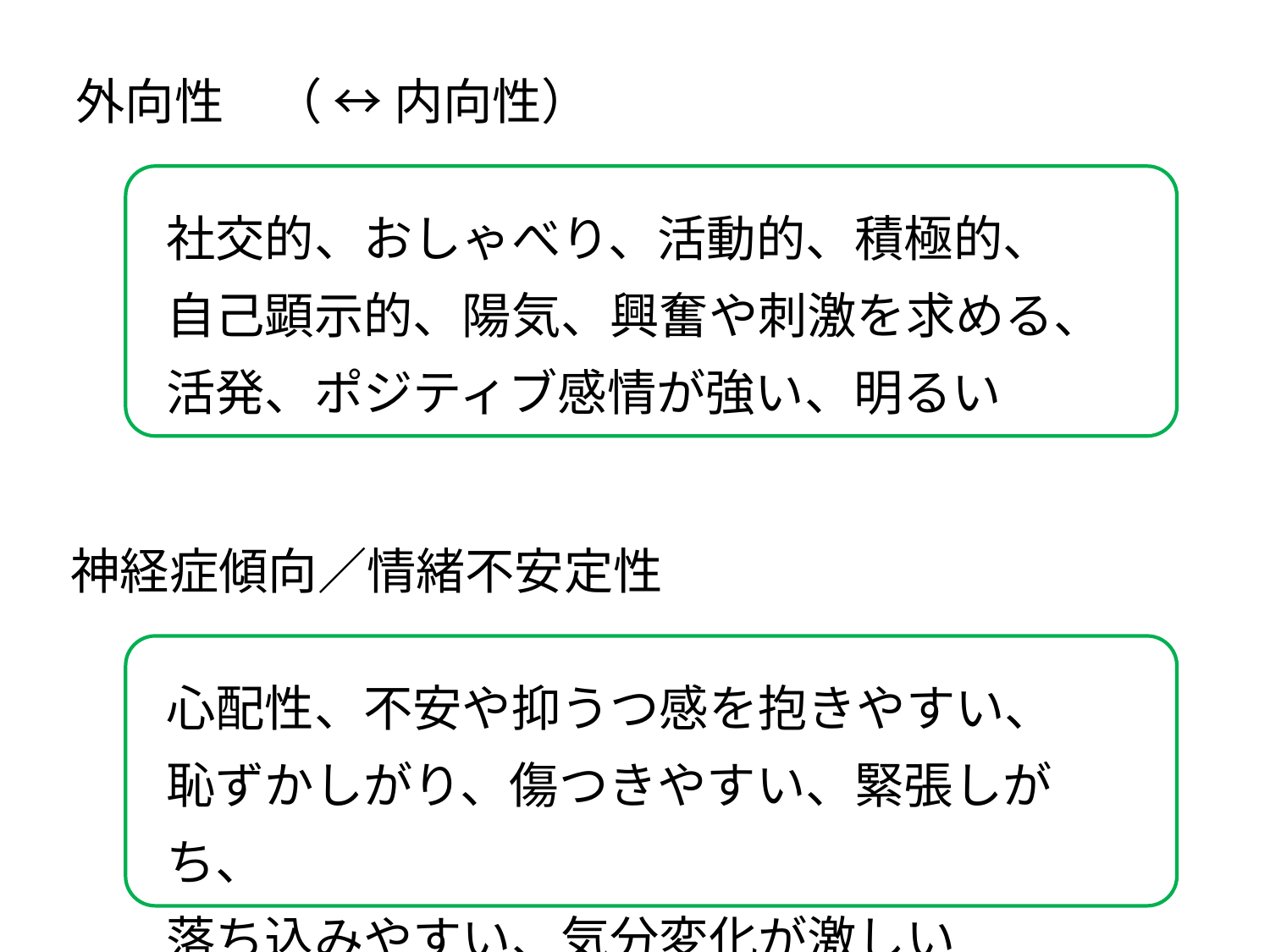

外向性　（ ↔ 内向性）

社交的、おしゃべり、活動的、積極的、
自己顕示的、陽気、興奮や刺激を求める、
活発、ポジティブ感情が強い、明るい
神経症傾向／情緒不安定性

心配性、不安や抑うつ感を抱きやすい、
恥ずかしがり、傷つきやすい、緊張しがち、
落ち込みやすい、気分変化が激しい